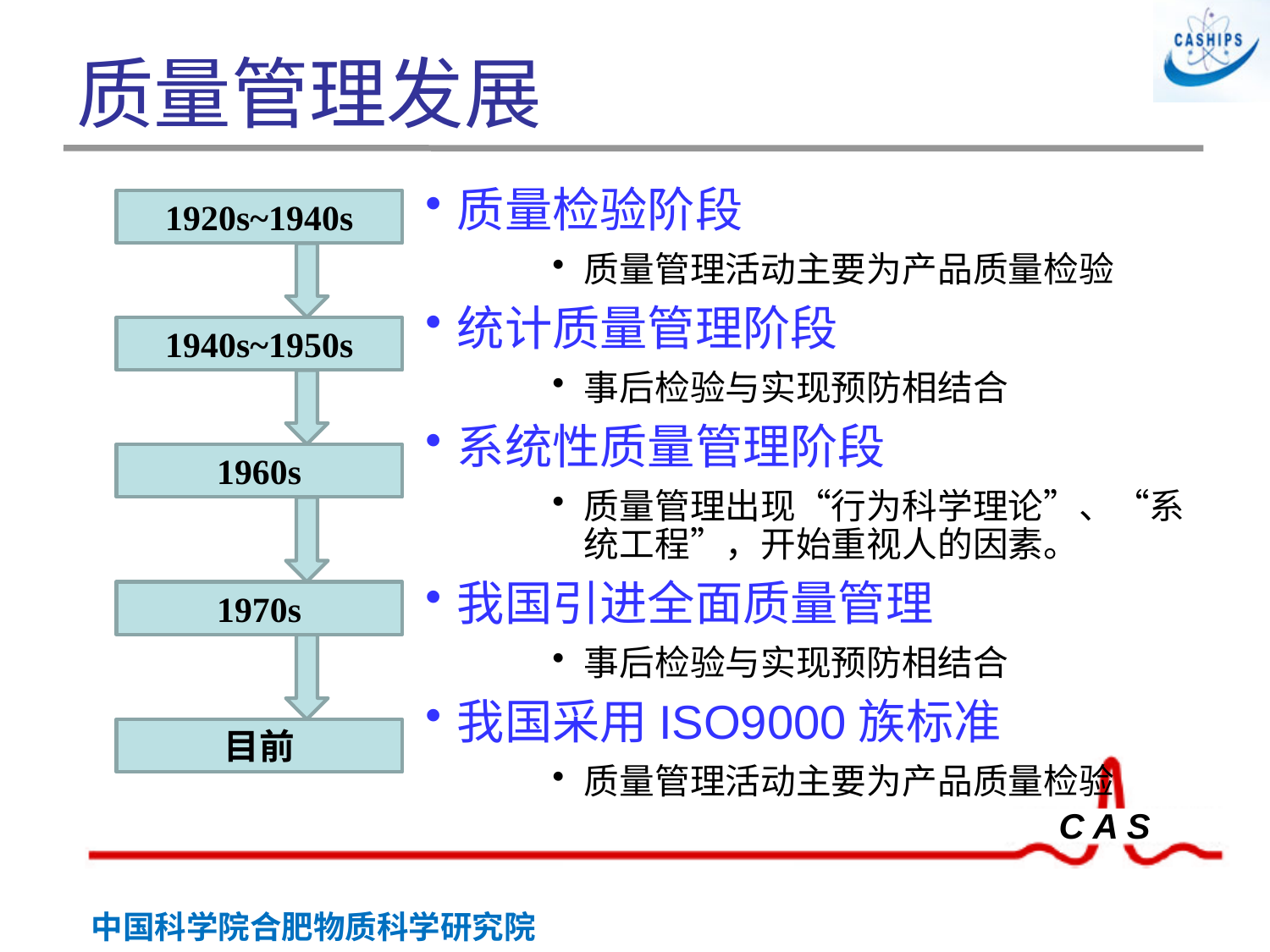

# 质量管理发展
质量检验阶段
质量管理活动主要为产品质量检验
统计质量管理阶段
事后检验与实现预防相结合
系统性质量管理阶段
质量管理出现“行为科学理论”、“系统工程”，开始重视人的因素。
我国引进全面质量管理
事后检验与实现预防相结合
我国采用ISO9000族标准
质量管理活动主要为产品质量检验

1920s~1940s

1940s~1950s

1960s

1970s

目前